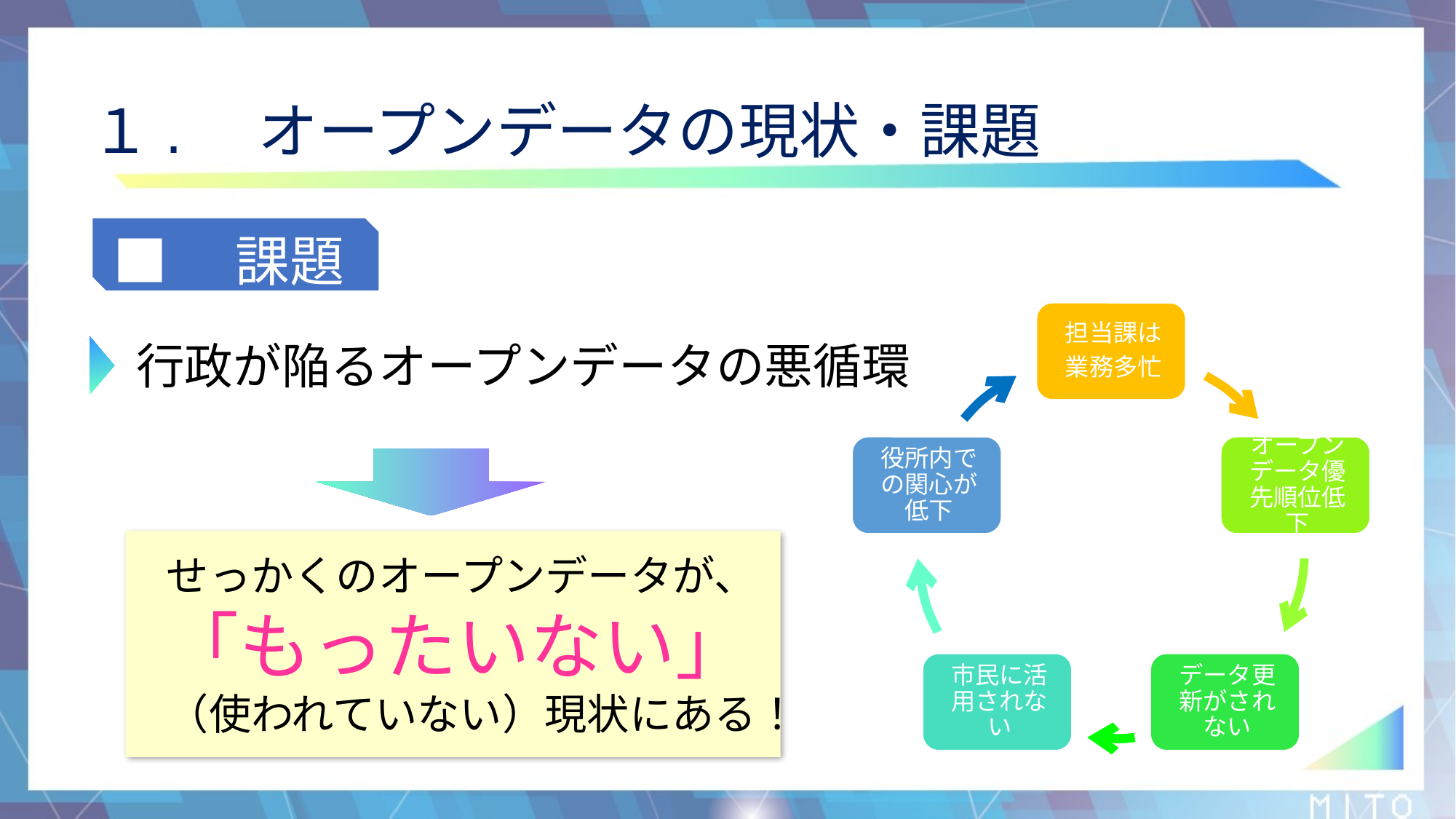

１.　オープンデータの現状・課題

■　課題
担当課は
業務多忙
オープンデータ優先順位低下
データ更新がされない
市民に活用されない
役所内での関心が低下
行政が陥るオープンデータの悪循環

せっかくのオープンデータが、
「もったいない」
（使われていない）現状にある！